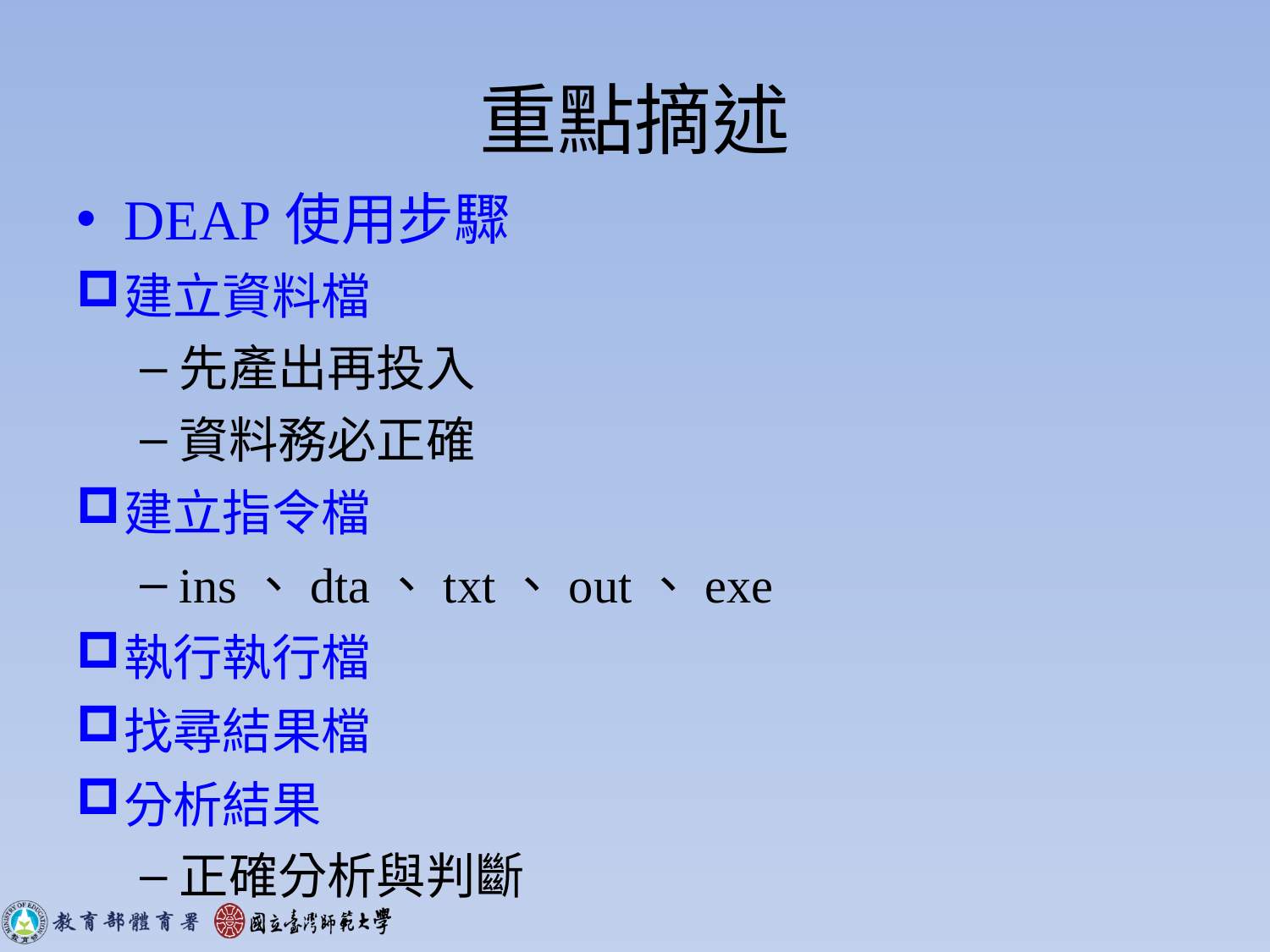

# 重點摘述
DEAP使用步驟
建立資料檔
先產出再投入
資料務必正確
建立指令檔
ins、dta、txt、out、exe
執行執行檔
找尋結果檔
分析結果
正確分析與判斷